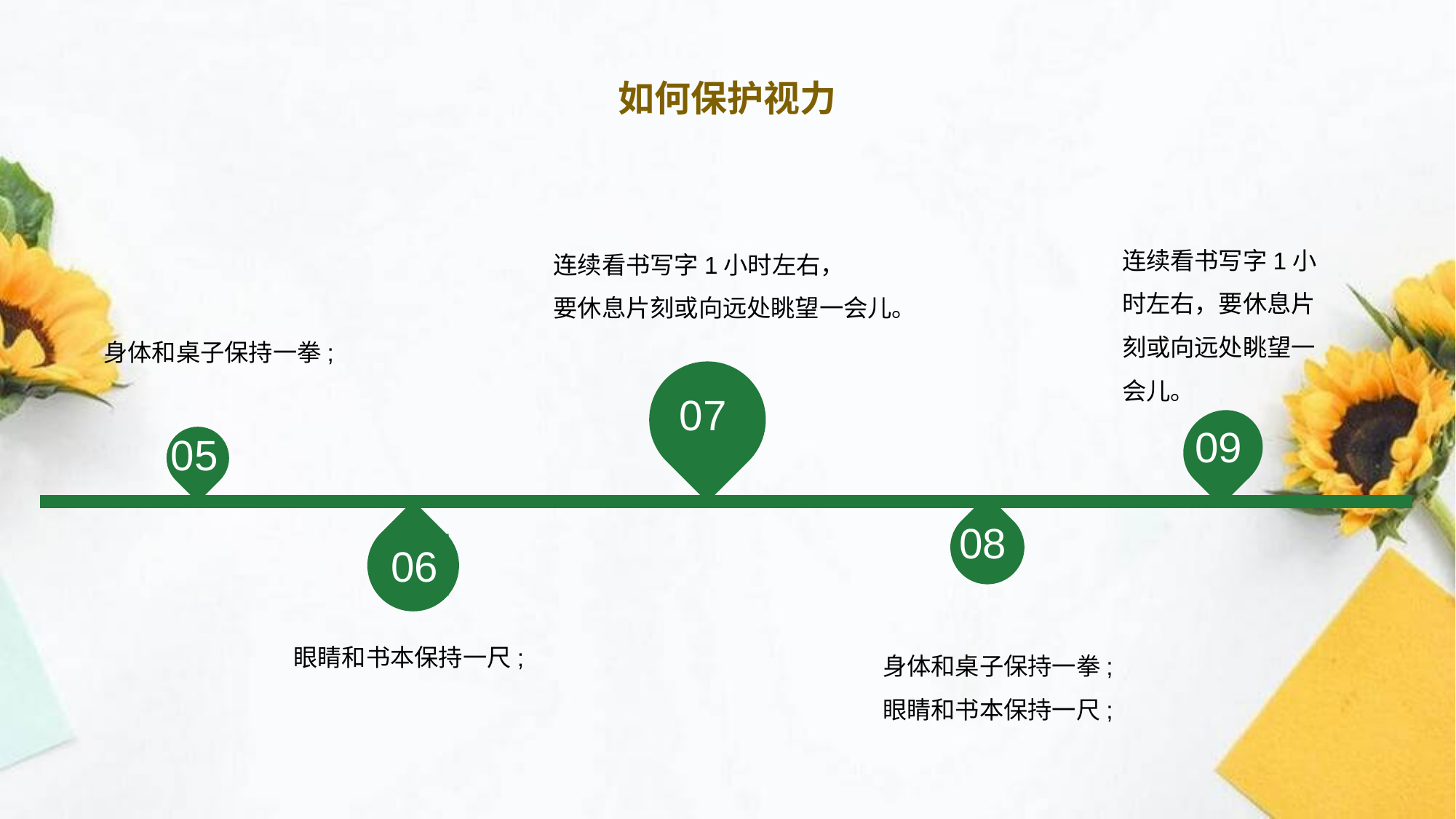

如何保护视力
连续看书写字1小时左右，要休息片刻或向远处眺望一会儿。
连续看书写字1小时左右，
要休息片刻或向远处眺望一会儿。
身体和桌子保持一拳;

07

09
05

08

06
身体和桌子保持一拳;
眼睛和书本保持一尺;
眼睛和书本保持一尺;